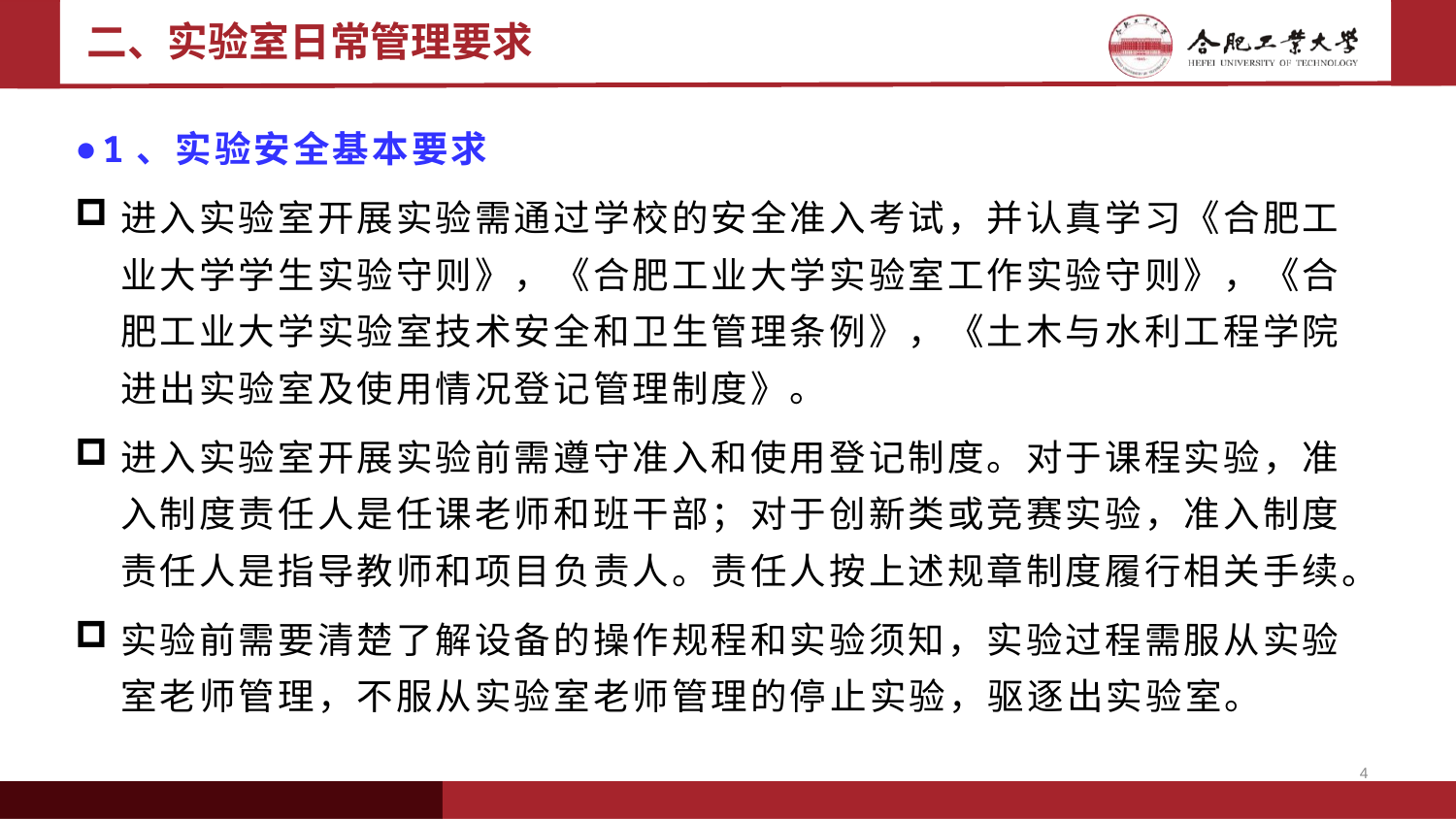

# 二、实验室日常管理要求
1、实验安全基本要求
进入实验室开展实验需通过学校的安全准入考试，并认真学习《合肥工业大学学生实验守则》，《合肥工业大学实验室工作实验守则》，《合肥工业大学实验室技术安全和卫生管理条例》，《土木与水利工程学院进出实验室及使用情况登记管理制度》。
进入实验室开展实验前需遵守准入和使用登记制度。对于课程实验，准入制度责任人是任课老师和班干部；对于创新类或竞赛实验，准入制度责任人是指导教师和项目负责人。责任人按上述规章制度履行相关手续。
实验前需要清楚了解设备的操作规程和实验须知，实验过程需服从实验室老师管理，不服从实验室老师管理的停止实验，驱逐出实验室。